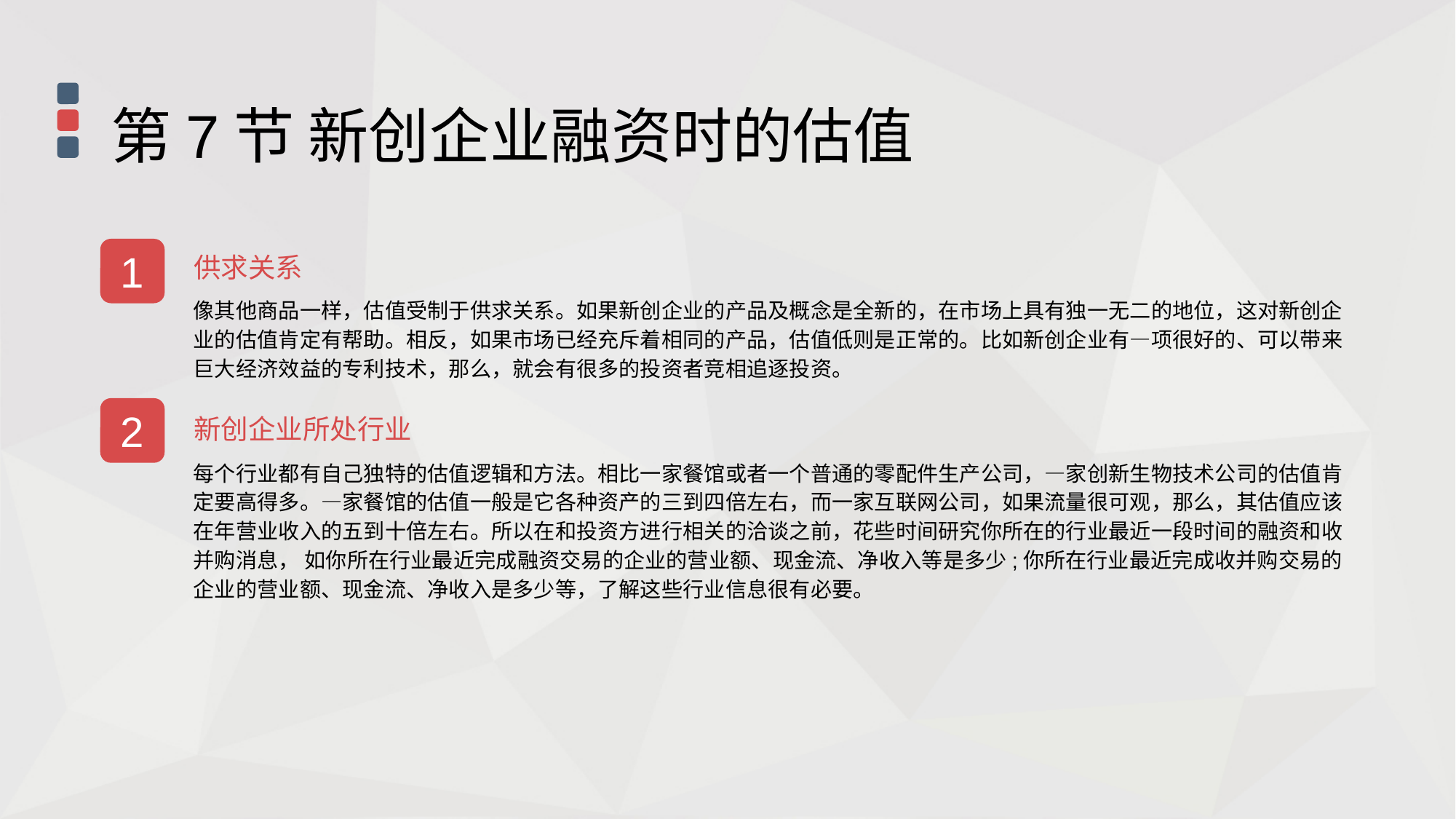

第7节 新创企业融资时的估值
1
供求关系
像其他商品一样，估值受制于供求关系。如果新创企业的产品及概念是全新的，在市场上具有独一无二的地位，这对新创企业的估值肯定有帮助。相反，如果市场已经充斥着相同的产品，估值低则是正常的。比如新创企业有—项很好的、可以带来巨大经济效益的专利技术，那么，就会有很多的投资者竞相追逐投资。
2
新创企业所处行业
每个行业都有自己独特的估值逻辑和方法。相比一家餐馆或者一个普通的零配件生产公司，—家创新生物技术公司的估值肯定要高得多。—家餐馆的估值一般是它各种资产的三到四倍左右，而一家互联网公司，如果流量很可观，那么，其估值应该在年营业收入的五到十倍左右。所以在和投资方进行相关的洽谈之前，花些时间研究你所在的行业最近一段时间的融资和收并购消息， 如你所在行业最近完成融资交易的企业的营业额、现金流、净收入等是多少;你所在行业最近完成收并购交易的企业的营业额、现金流、净收入是多少等，了解这些行业信息很有必要。